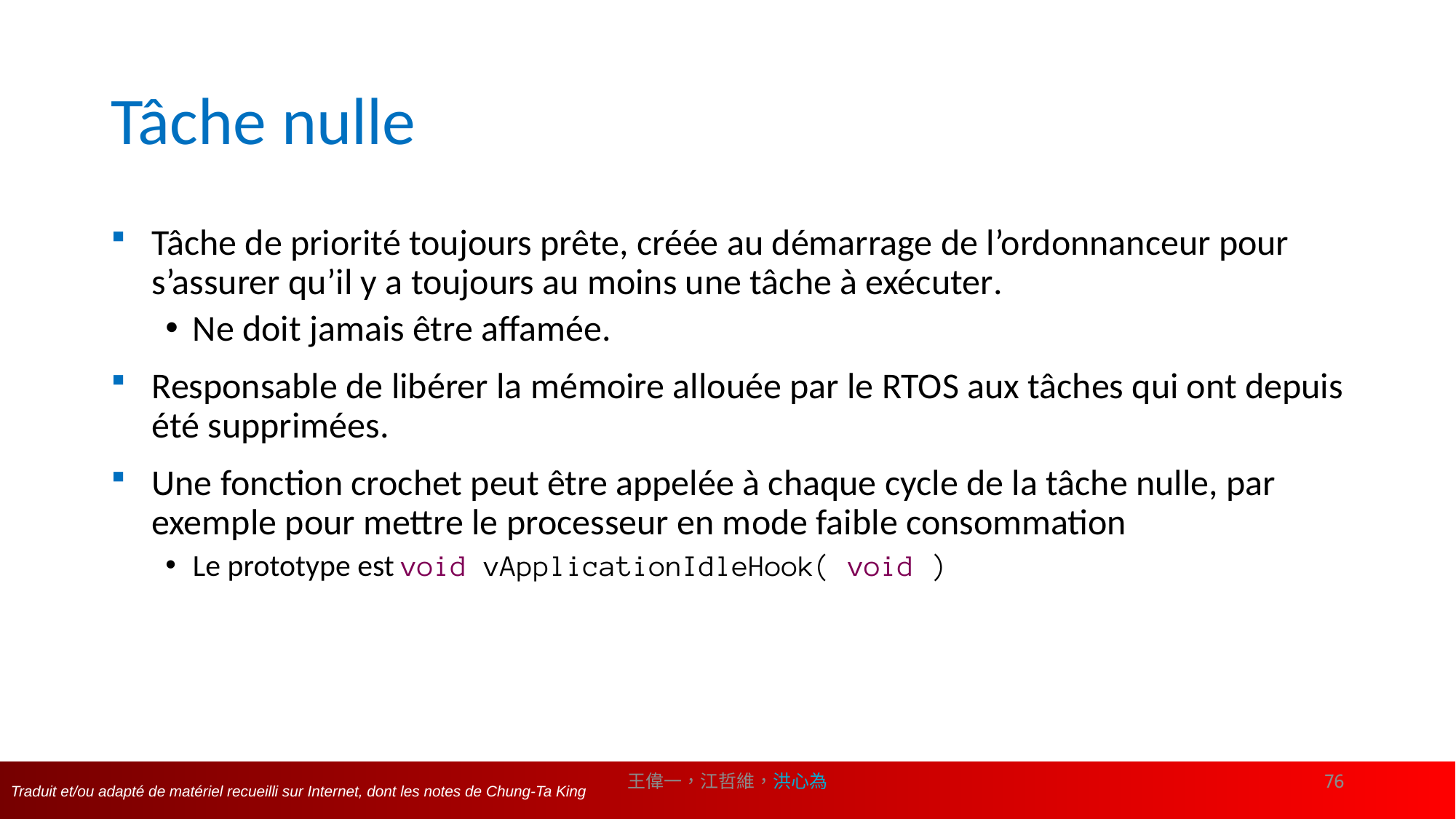

# Tâche nulle
Tâche de priorité toujours prête, créée au démarrage de l’ordonnanceur pour s’assurer qu’il y a toujours au moins une tâche à exécuter.
Ne doit jamais être affamée.
Responsable de libérer la mémoire allouée par le RTOS aux tâches qui ont depuis été supprimées.
Une fonction crochet peut être appelée à chaque cycle de la tâche nulle, par exemple pour mettre le processeur en mode faible consommation
Le prototype est void vApplicationIdleHook( void )

王偉一，江哲維，洪心為
76